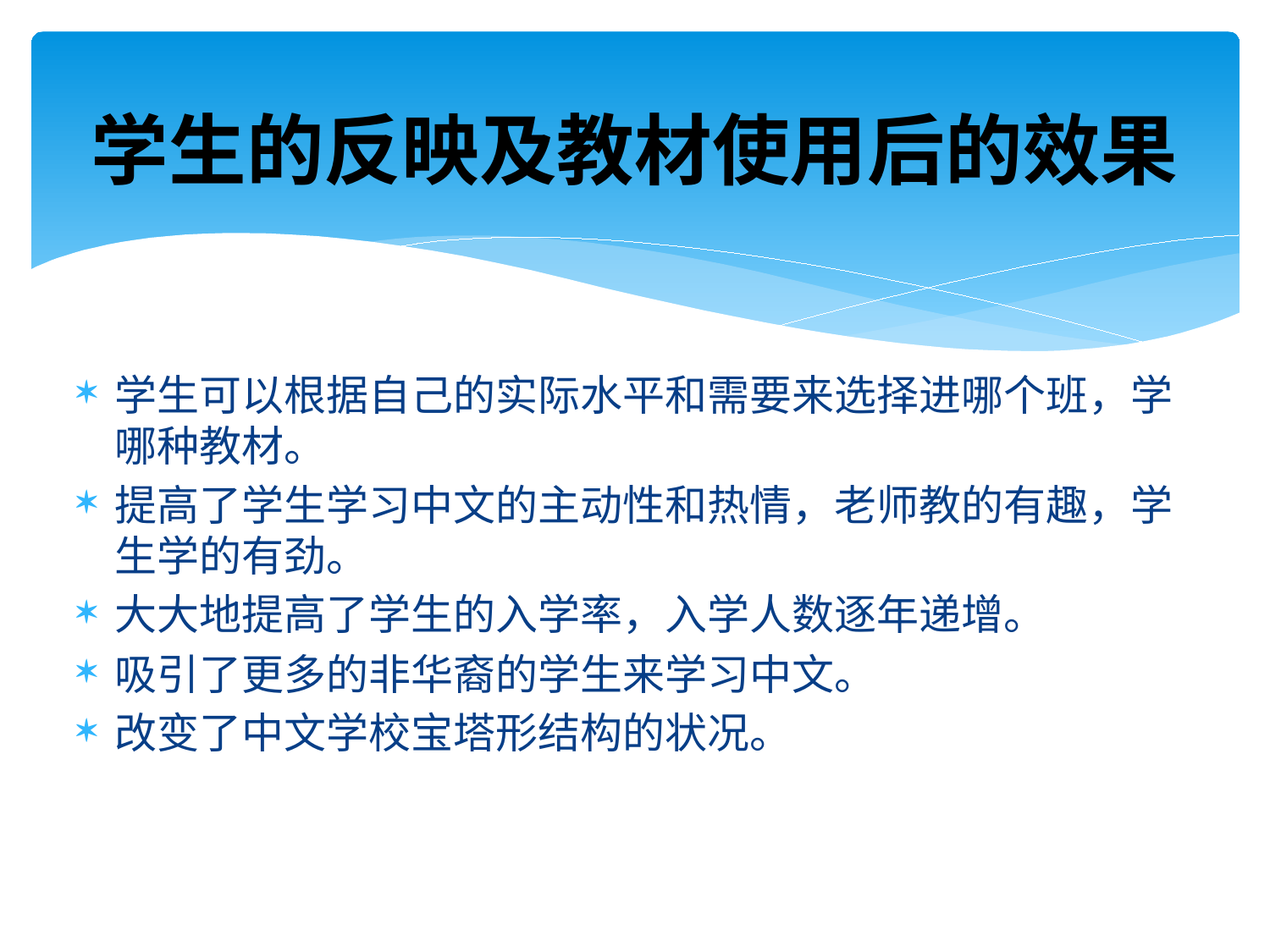

# 学生的反映及教材使用后的效果

学生可以根据自己的实际水平和需要来选择进哪个班，学哪种教材。
提高了学生学习中文的主动性和热情，老师教的有趣，学生学的有劲。
大大地提高了学生的入学率，入学人数逐年递增。
吸引了更多的非华裔的学生来学习中文。
改变了中文学校宝塔形结构的状况。